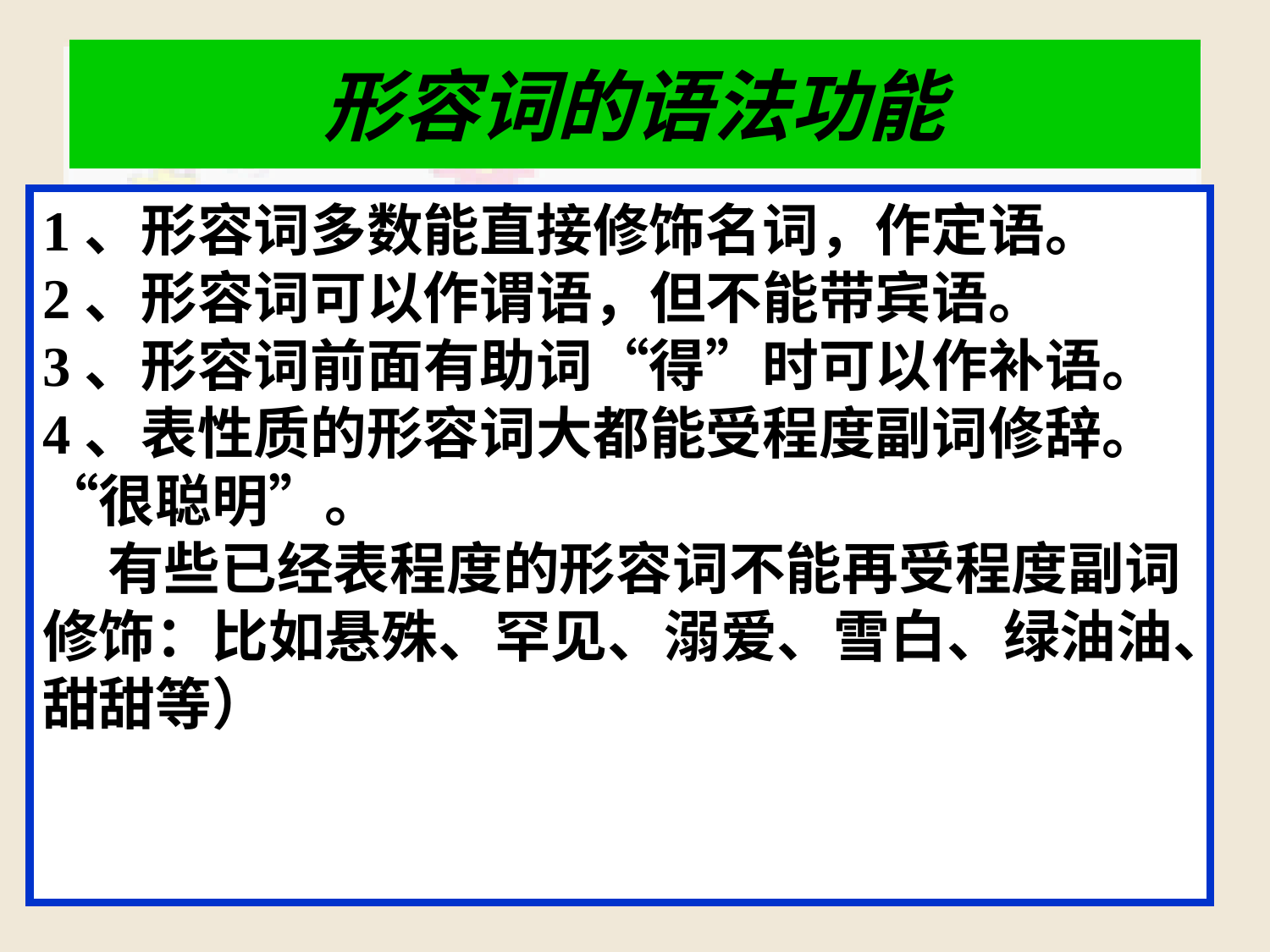

# 形容词的语法功能
1、形容词多数能直接修饰名词，作定语。
2、形容词可以作谓语，但不能带宾语。
3、形容词前面有助词“得”时可以作补语。
4、表性质的形容词大都能受程度副词修辞。“很聪明”。
    有些已经表程度的形容词不能再受程度副词修饰：比如悬殊、罕见、溺爱、雪白、绿油油、甜甜等）